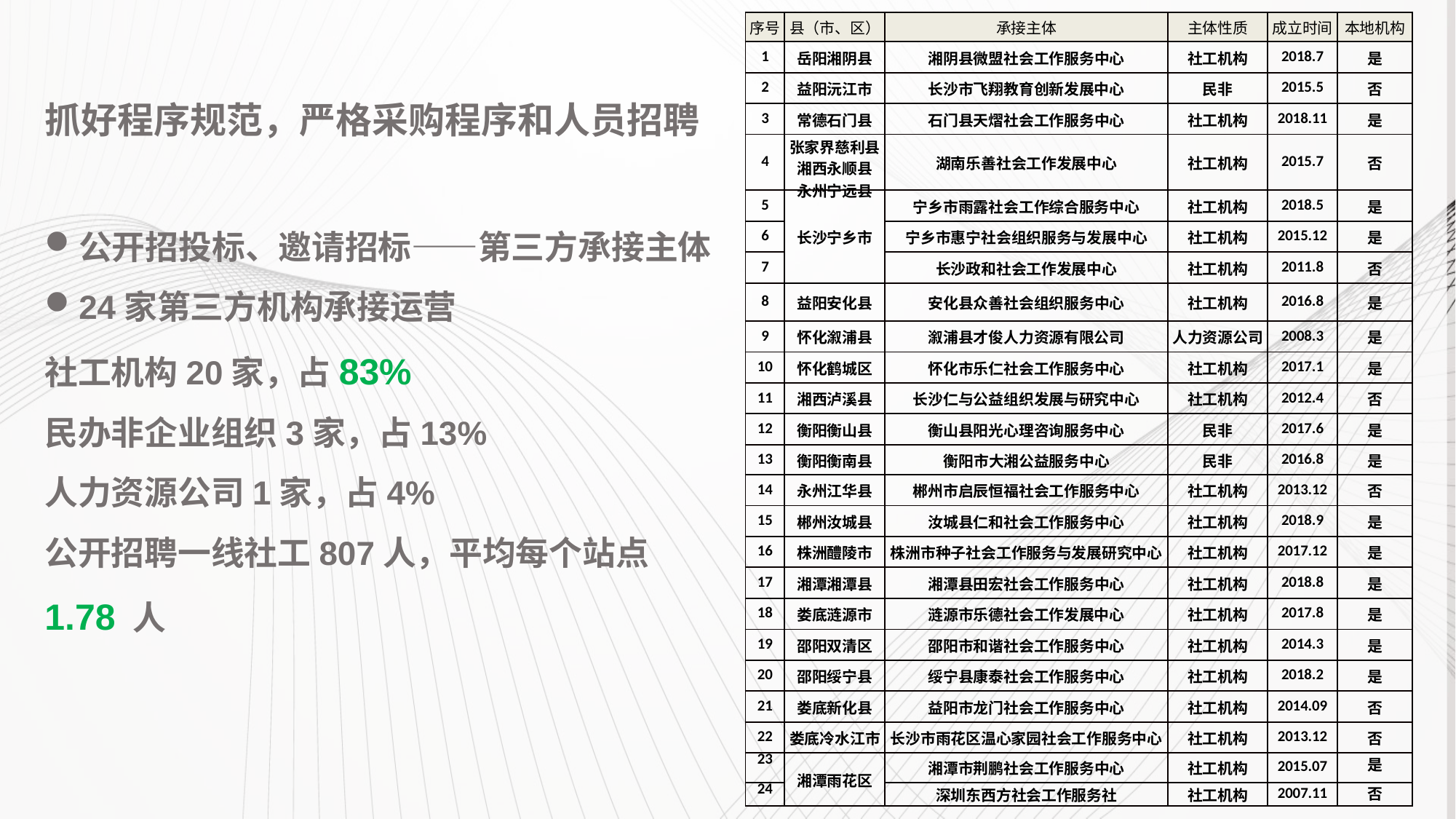

| 序号 | 县（市、区） | 承接主体 | 主体性质 | 成立时间 | 本地机构 |
| --- | --- | --- | --- | --- | --- |
| 1 | 岳阳湘阴县 | 湘阴县微盟社会工作服务中心 | 社工机构 | 2018.7 | 是 |
| 2 | 益阳沅江市 | 长沙市飞翔教育创新发展中心 | 民非 | 2015.5 | 否 |
| 3 | 常德石门县 | 石门县天熠社会工作服务中心 | 社工机构 | 2018.11 | 是 |
| 4 | 张家界慈利县 湘西永顺县 永州宁远县 | 湖南乐善社会工作发展中心 | 社工机构 | 2015.7 | 否 |
| 5 | 长沙宁乡市 | 宁乡市雨露社会工作综合服务中心 | 社工机构 | 2018.5 | 是 |
| 6 |  | 宁乡市惠宁社会组织服务与发展中心 | 社工机构 | 2015.12 | 是 |
| 7 |  | 长沙政和社会工作发展中心 | 社工机构 | 2011.8 | 否 |
| 8 | 益阳安化县 | 安化县众善社会组织服务中心 | 社工机构 | 2016.8 | 是 |
| 9 | 怀化溆浦县 | 溆浦县才俊人力资源有限公司 | 人力资源公司 | 2008.3 | 是 |
| 10 | 怀化鹤城区 | 怀化市乐仁社会工作服务中心 | 社工机构 | 2017.1 | 是 |
| 11 | 湘西泸溪县 | 长沙仁与公益组织发展与研究中心 | 社工机构 | 2012.4 | 否 |
| 12 | 衡阳衡山县 | 衡山县阳光心理咨询服务中心 | 民非 | 2017.6 | 是 |
| 13 | 衡阳衡南县 | 衡阳市大湘公益服务中心 | 民非 | 2016.8 | 是 |
| 14 | 永州江华县 | 郴州市启辰恒福社会工作服务中心 | 社工机构 | 2013.12 | 否 |
| 15 | 郴州汝城县 | 汝城县仁和社会工作服务中心 | 社工机构 | 2018.9 | 是 |
| 16 | 株洲醴陵市 | 株洲市种子社会工作服务与发展研究中心 | 社工机构 | 2017.12 | 是 |
| 17 | 湘潭湘潭县 | 湘潭县田宏社会工作服务中心 | 社工机构 | 2018.8 | 是 |
| 18 | 娄底涟源市 | 涟源市乐德社会工作发展中心 | 社工机构 | 2017.8 | 是 |
| 19 | 邵阳双清区 | 邵阳市和谐社会工作服务中心 | 社工机构 | 2014.3 | 是 |
| 20 | 邵阳绥宁县 | 绥宁县康泰社会工作服务中心 | 社工机构 | 2018.2 | 是 |
| 21 | 娄底新化县 | 益阳市龙门社会工作服务中心 | 社工机构 | 2014.09 | 否 |
| 22 | 娄底冷水江市 | 长沙市雨花区温心家园社会工作服务中心 | 社工机构 | 2013.12 | 否 |
| 23 | 湘潭雨花区 | 湘潭市荆鹏社会工作服务中心 | 社工机构 | 2015.07 | 是 |
| 24 |  | 深圳东西方社会工作服务社 | 社工机构 | 2007.11 | 否 |
抓好程序规范，严格采购程序和人员招聘

公开招投标、邀请招标——第三方承接主体
24家第三方机构承接运营
社工机构20家，占83%
民办非企业组织3家，占13%
人力资源公司1家，占4%
公开招聘一线社工807人，平均每个站点1.78 人